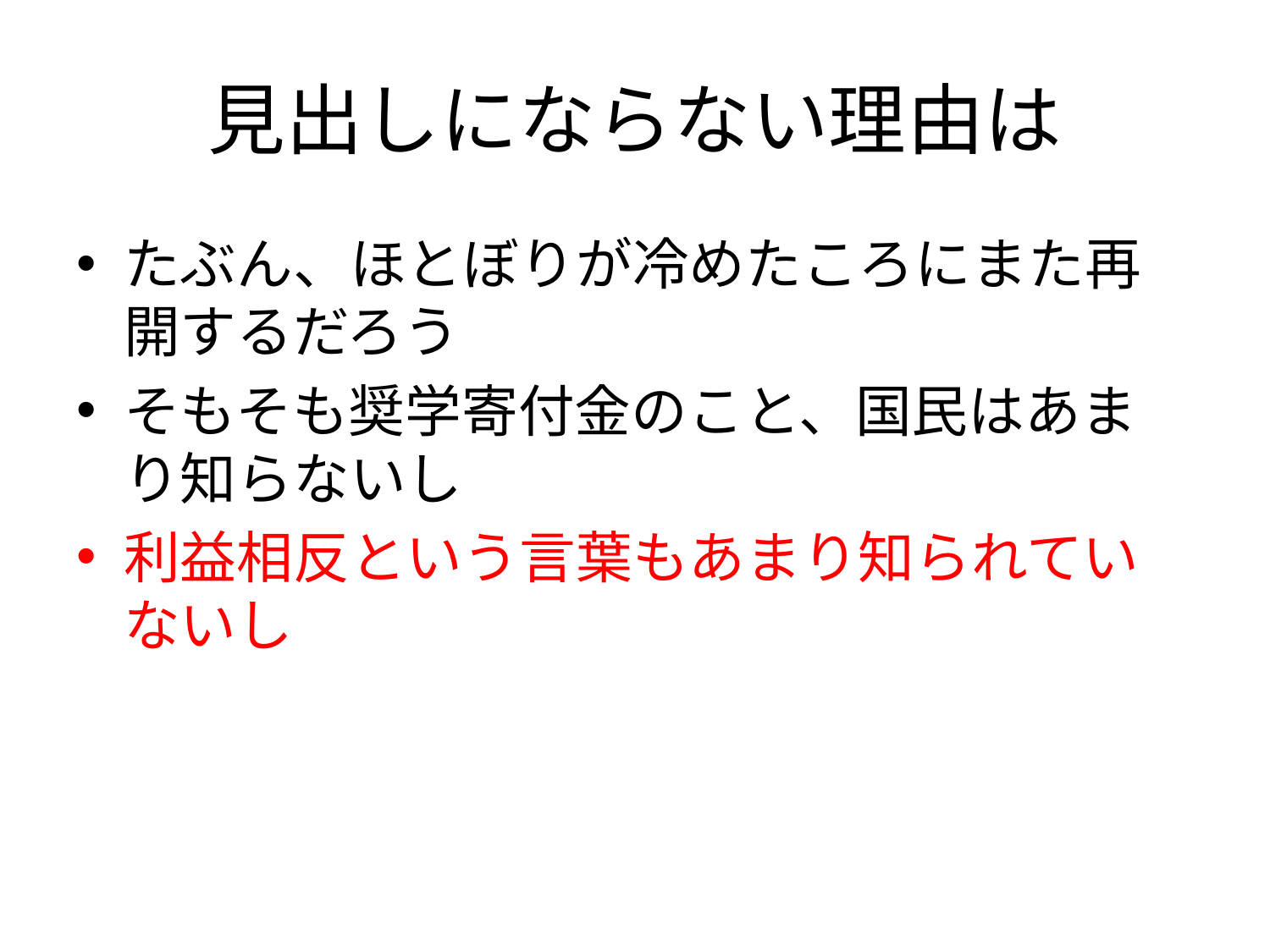

# 見出しにならない理由は
たぶん、ほとぼりが冷めたころにまた再開するだろう
そもそも奨学寄付金のこと、国民はあまり知らないし
利益相反という言葉もあまり知られていないし